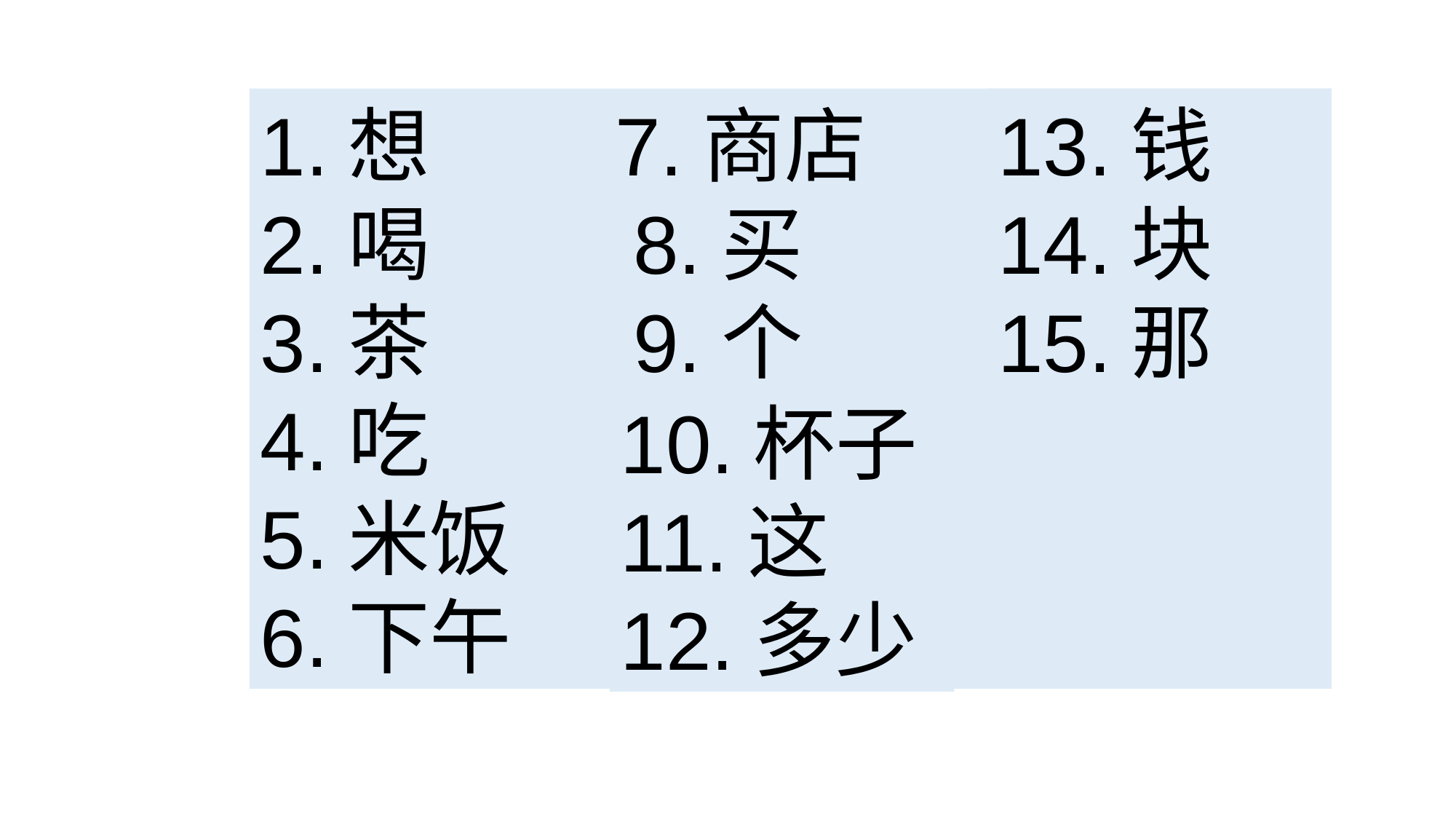

1.想         7.商店
2.喝          8.买
3.茶          9.个
4.吃
5.米饭
6.下午
13.钱
14.块
15.那
10.杯子
11.这
12.多少